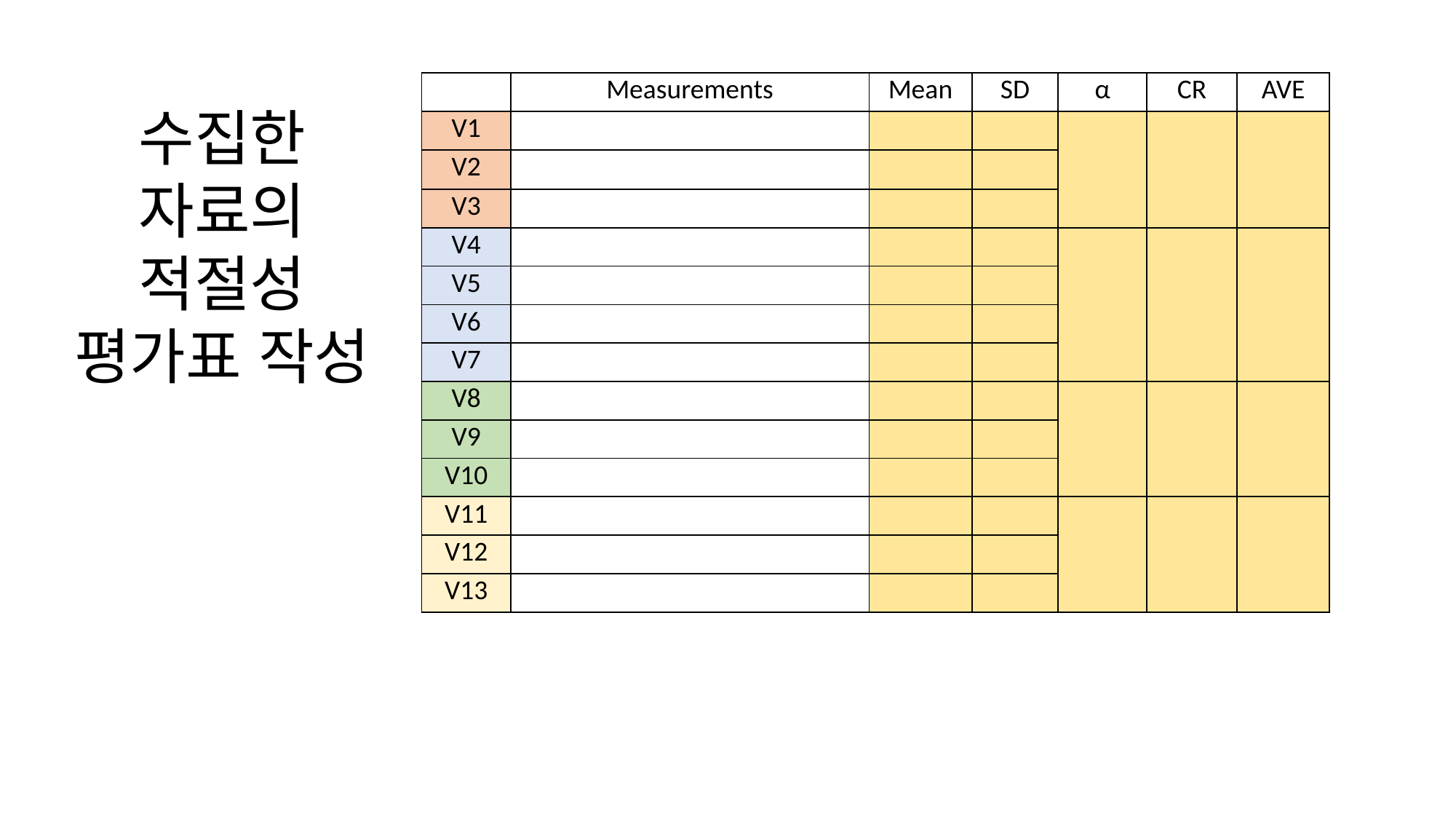

# 수집한 자료의 적절성 평가표 작성
|  | Measurements | Mean | SD | α | CR | AVE |
| --- | --- | --- | --- | --- | --- | --- |
| V1 |  |  |  |  |  |  |
| V2 |  |  |  |  |  |  |
| V3 |  |  |  |  |  |  |
| V4 |  |  |  |  |  |  |
| V5 |  |  |  |  |  |  |
| V6 |  |  |  |  |  |  |
| V7 |  |  |  |  |  |  |
| V8 |  |  |  |  |  |  |
| V9 |  |  |  |  |  |  |
| V10 |  |  |  |  |  |  |
| V11 |  |  |  |  |  |  |
| V12 |  |  |  |  |  |  |
| V13 |  |  |  |  |  |  |